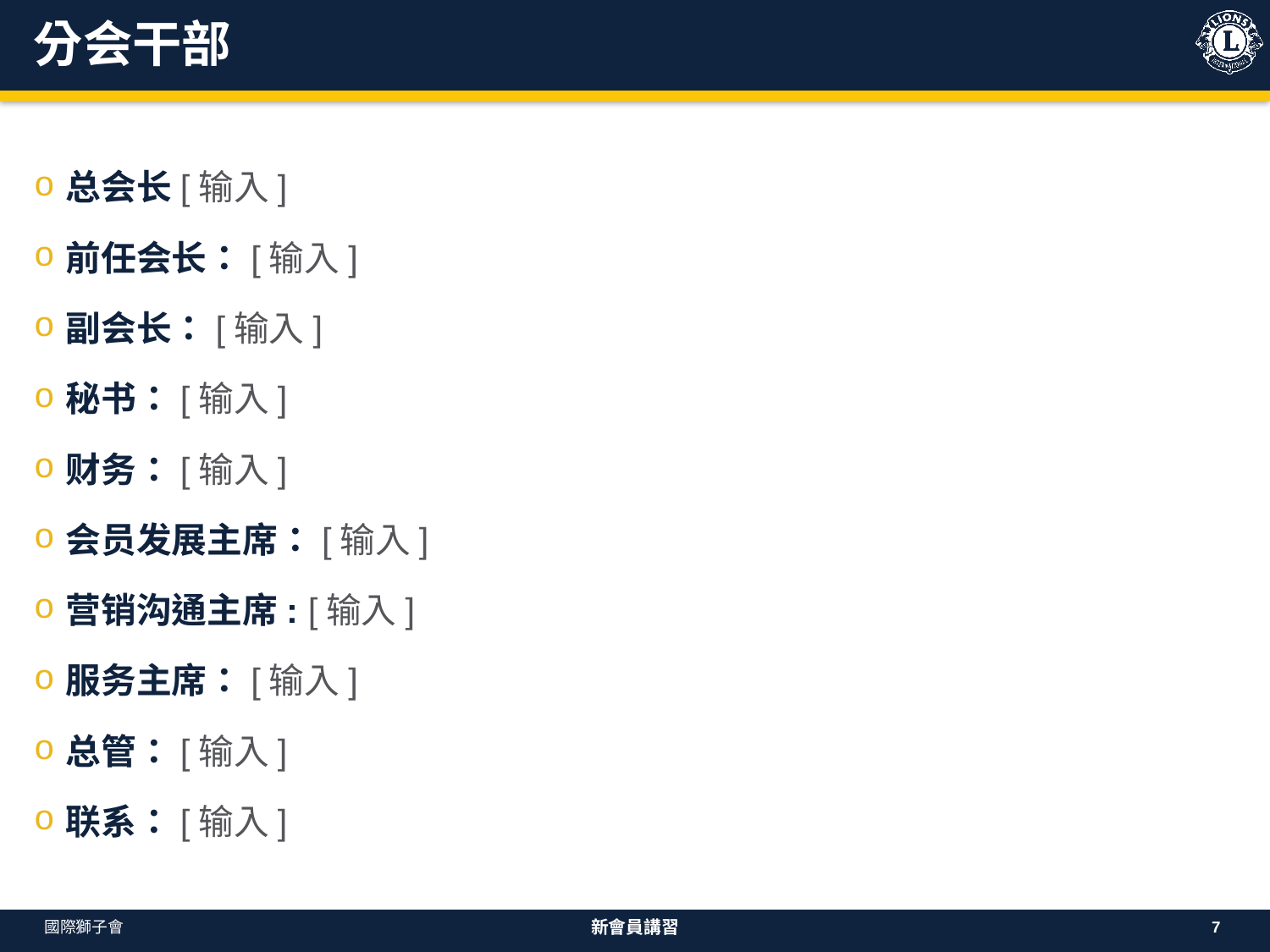

# 分会干部
总会长[输入]
前任会长：[输入]
副会长：[输入]
秘书：[输入]
财务：[输入]
会员发展主席：[输入]
营销沟通主席: [输入]
服务主席：[输入]
总管：[输入]
联系：[输入]